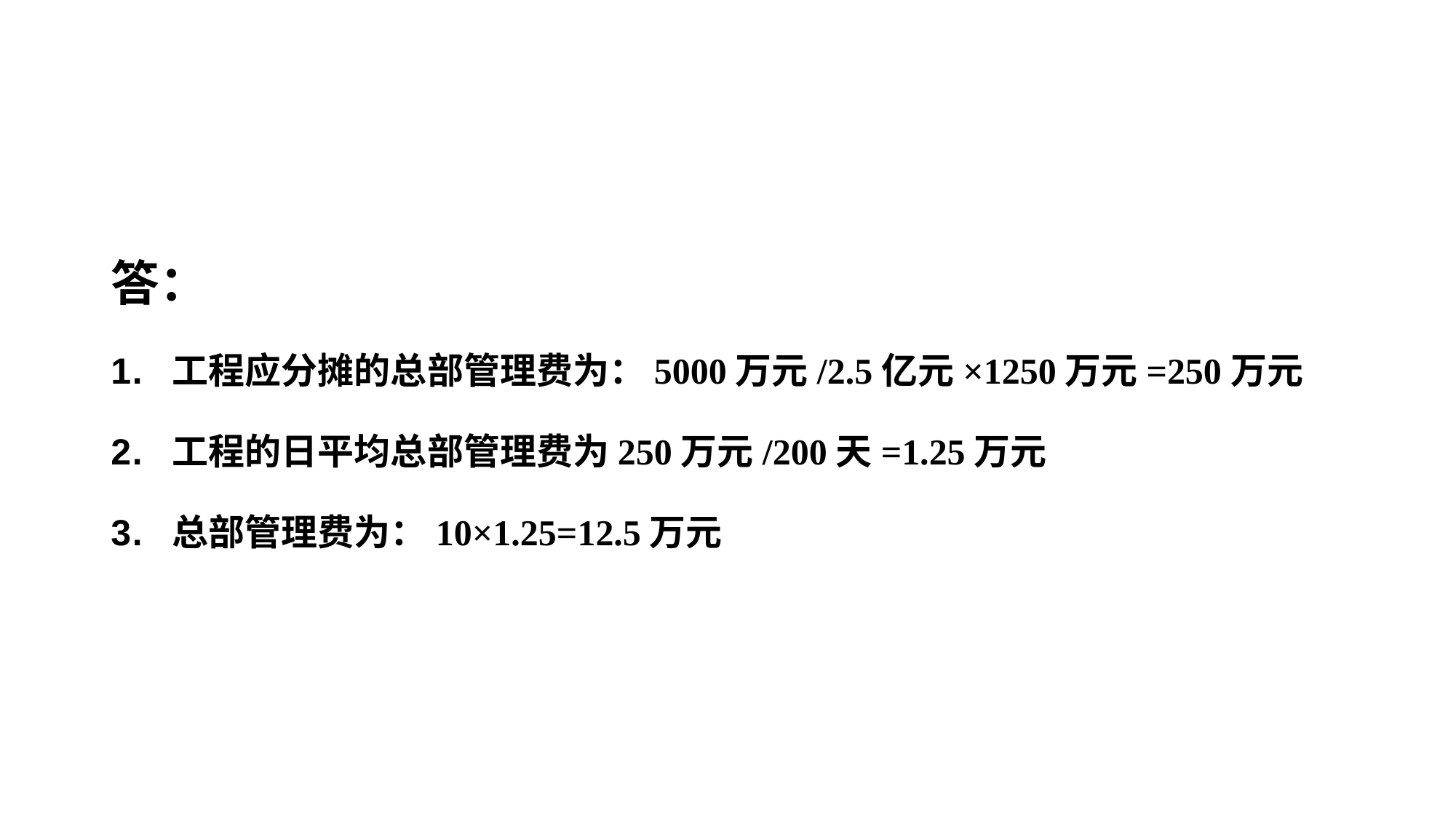

#
答：
工程应分摊的总部管理费为：5000万元/2.5亿元×1250万元=250万元
工程的日平均总部管理费为250万元/200天=1.25万元
总部管理费为：10×1.25=12.5万元